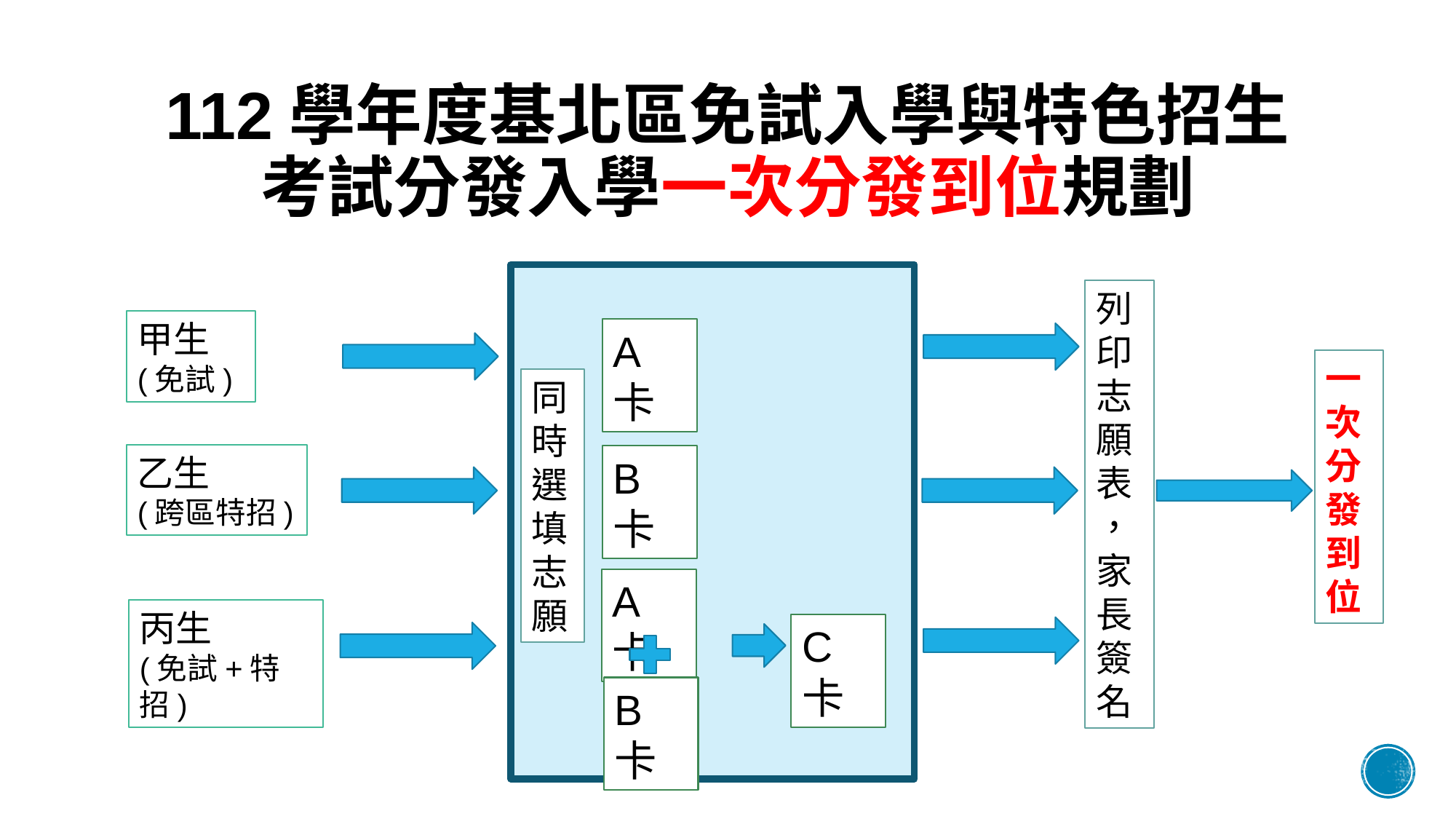

# 112學年度基北區免試入學與特色招生考試分發入學一次分發到位規劃

列印志願表
，家長簽名
甲生
(免試)
A卡

一次分發到位
同時選填志願
乙生
(跨區特招)
B卡

A卡
丙生
(免試+特招)
C卡

B卡